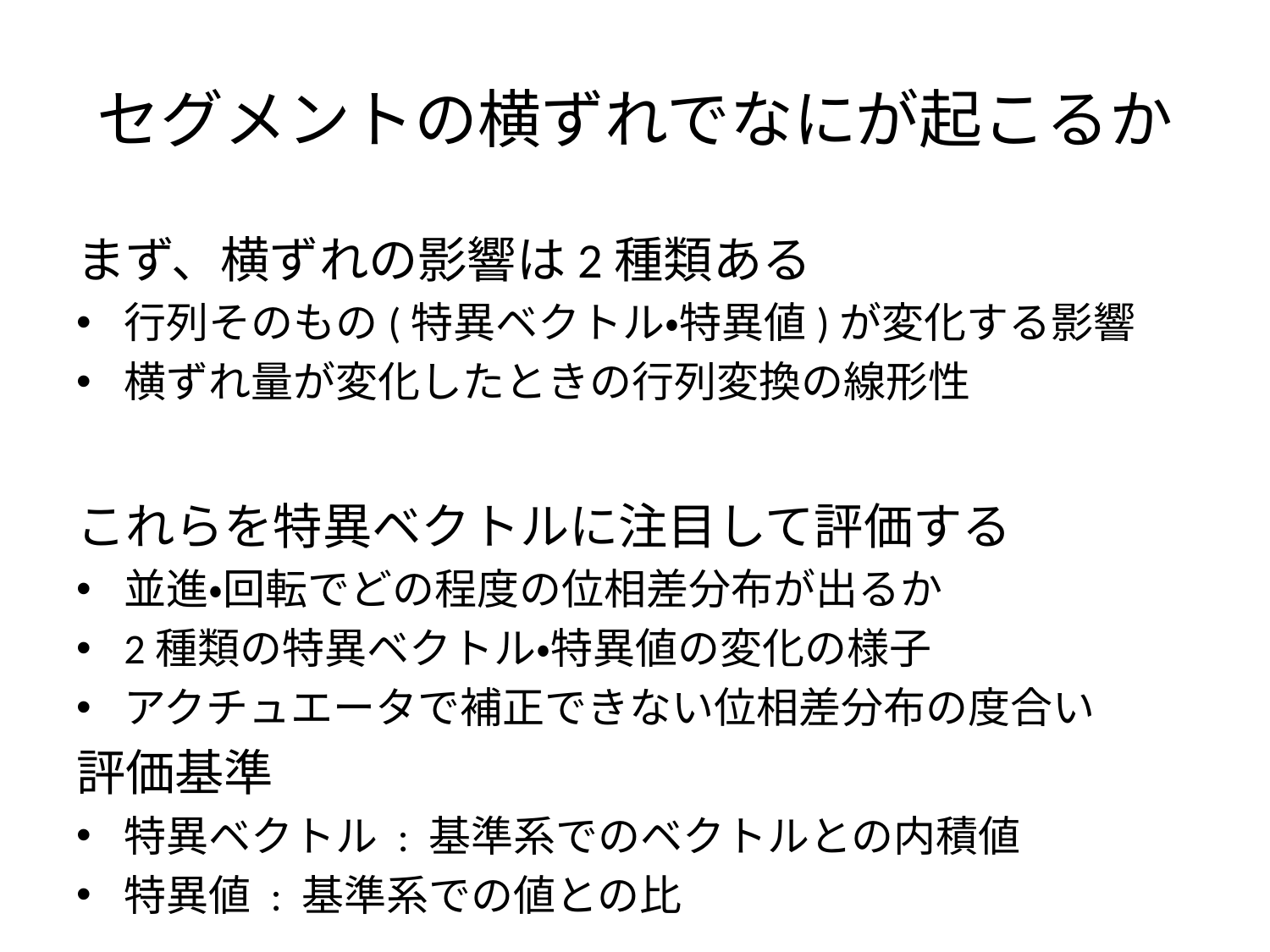

# セグメントの横ずれでなにが起こるか
まず、横ずれの影響は2種類ある
行列そのもの(特異ベクトル・特異値)が変化する影響
横ずれ量が変化したときの行列変換の線形性

これらを特異ベクトルに注目して評価する
並進・回転でどの程度の位相差分布が出るか
2種類の特異ベクトル・特異値の変化の様子
アクチュエータで補正できない位相差分布の度合い
評価基準
特異ベクトル : 基準系でのベクトルとの内積値
特異値 : 基準系での値との比